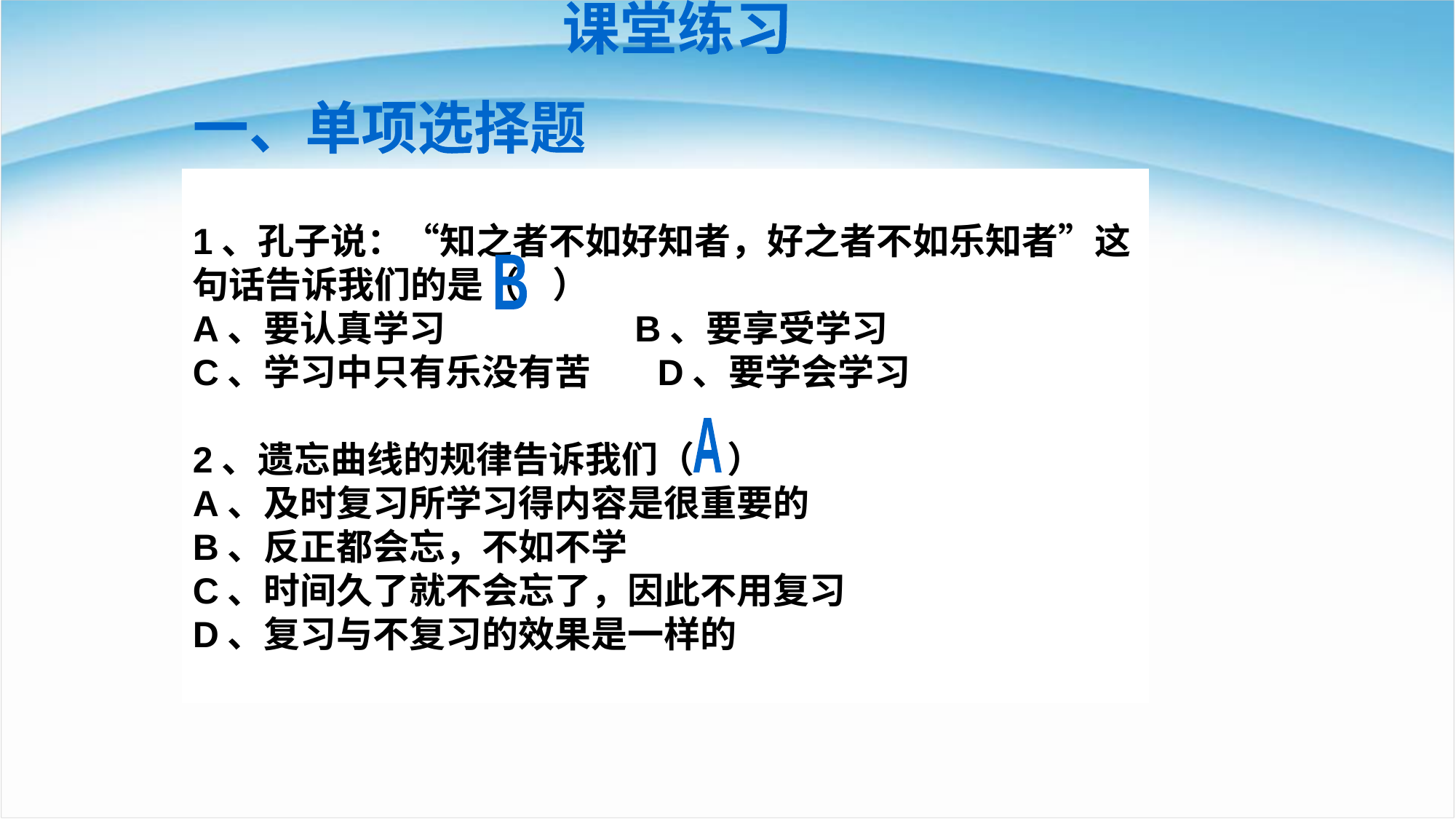

课堂练习
一、单项选择题

1、孔子说：“知之者不如好知者，好之者不如乐知者”这句话告诉我们的是（    ）
A、要认真学习                      B、要享受学习
C、学习中只有乐没有苦       D、要学会学习

2、遗忘曲线的规律告诉我们（    ）
A、及时复习所学习得内容是很重要的
B、反正都会忘，不如不学
C、时间久了就不会忘了，因此不用复习
D、复习与不复习的效果是一样的

B
A